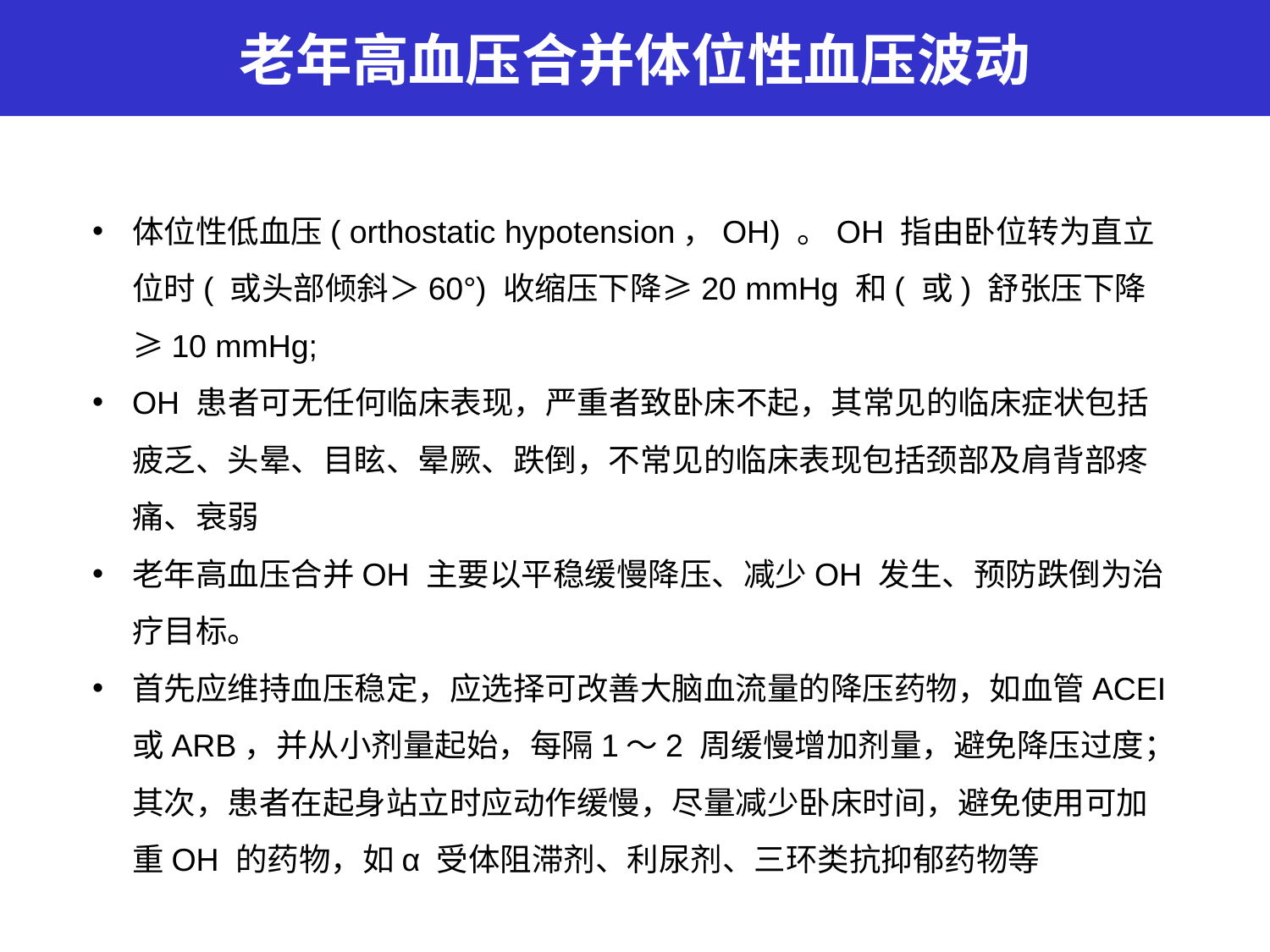

老年高血压合并体位性血压波动
体位性低血压( orthostatic hypotension，OH) 。OH 指由卧位转为直立位时( 或头部倾斜＞60°) 收缩压下降≥20 mmHg 和( 或) 舒张压下降≥10 mmHg;
OH 患者可无任何临床表现，严重者致卧床不起，其常见的临床症状包括疲乏、头晕、目眩、晕厥、跌倒，不常见的临床表现包括颈部及肩背部疼痛、衰弱
老年高血压合并OH 主要以平稳缓慢降压、减少OH 发生、预防跌倒为治疗目标。
首先应维持血压稳定，应选择可改善大脑血流量的降压药物，如血管ACEI 或ARB，并从小剂量起始，每隔1～2 周缓慢增加剂量，避免降压过度；其次，患者在起身站立时应动作缓慢，尽量减少卧床时间，避免使用可加重OH 的药物，如α 受体阻滞剂、利尿剂、三环类抗抑郁药物等